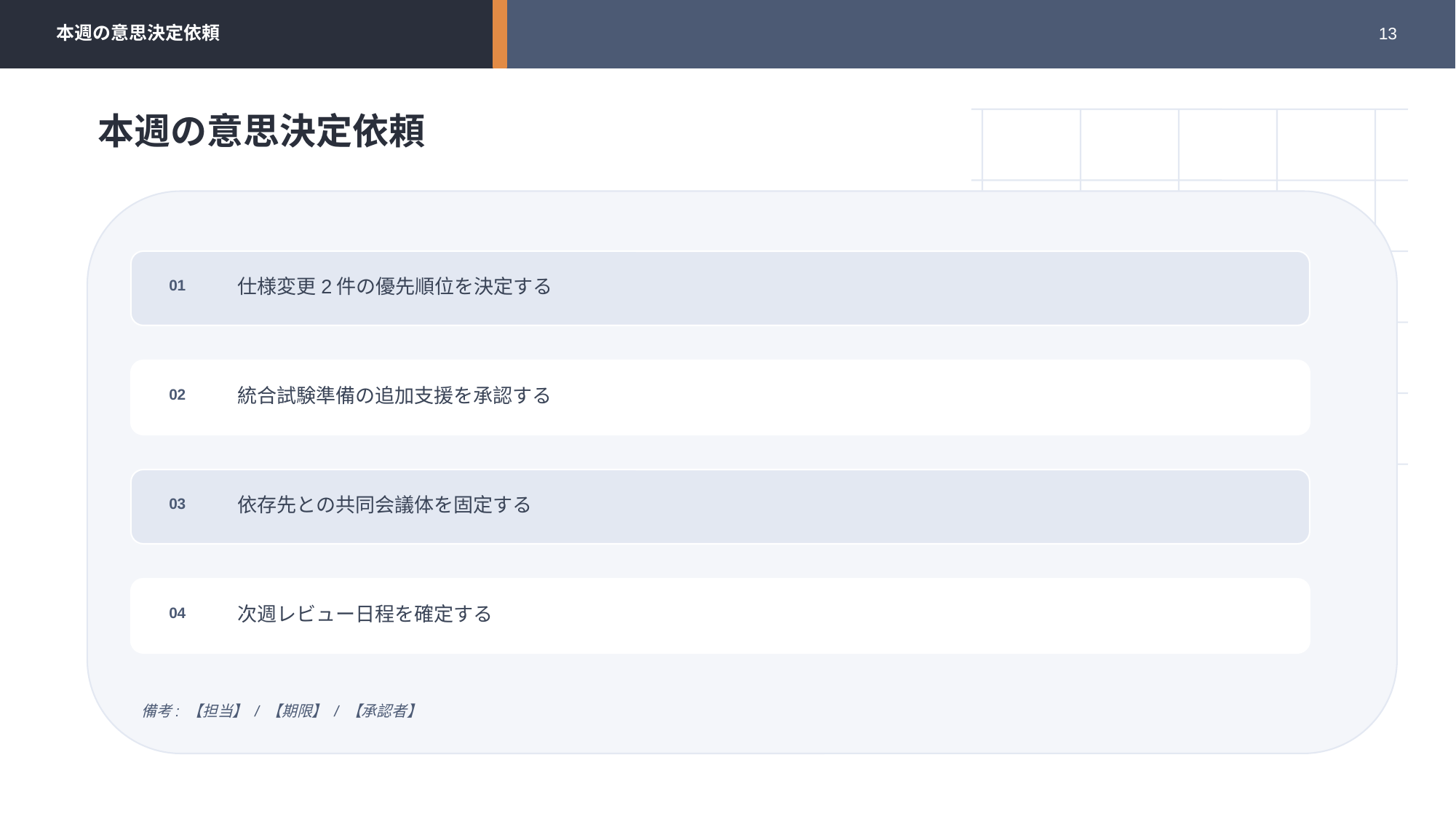

本週の意思決定依頼
13
本週の意思決定依頼

仕様変更2件の優先順位を決定する
01

統合試験準備の追加支援を承認する
02

依存先との共同会議体を固定する
03

次週レビュー日程を確定する
04
備考: 【担当】 / 【期限】 / 【承認者】